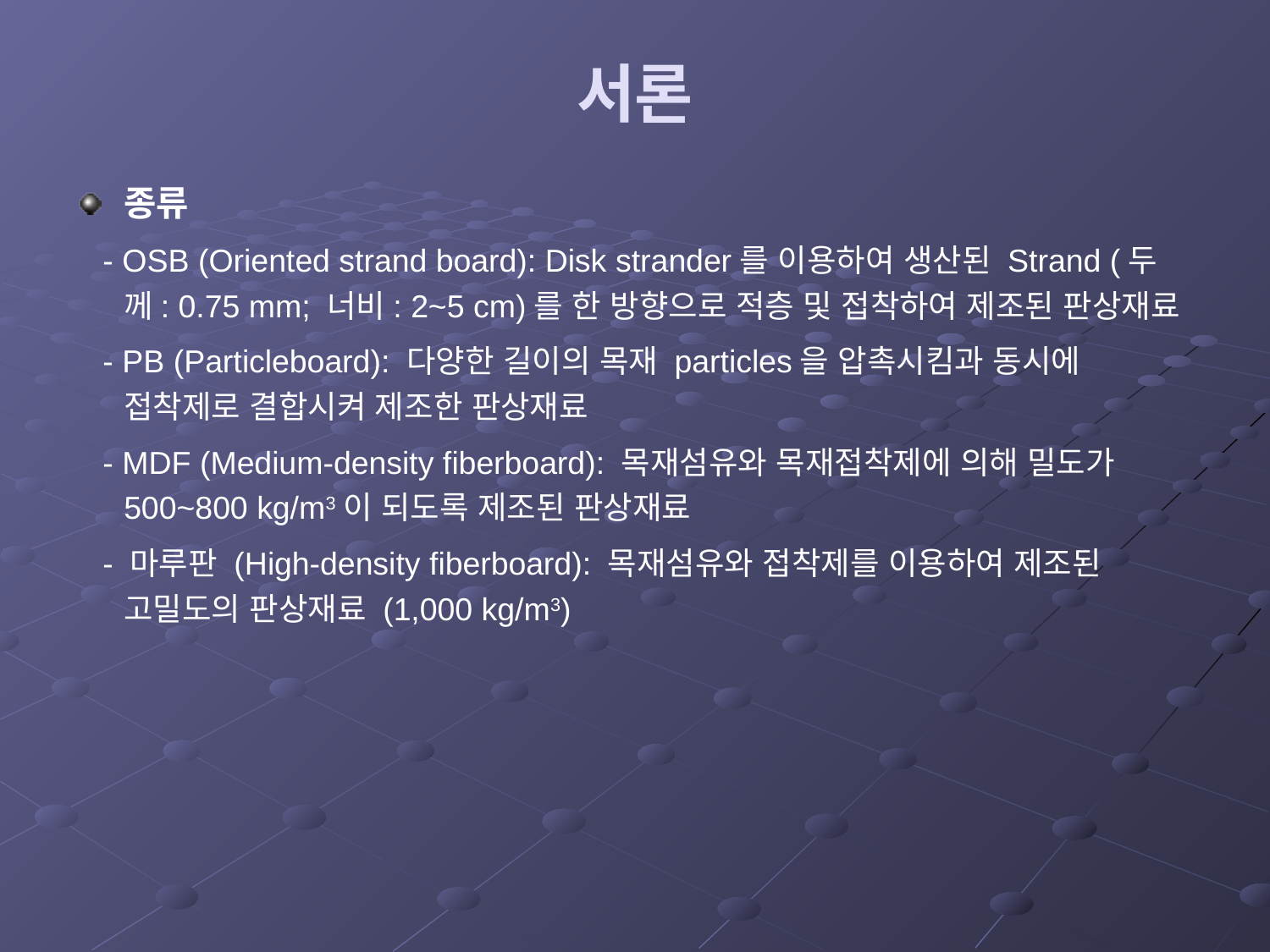

# 서론
종류
   - OSB (Oriented strand board): Disk strander를 이용하여 생산된 Strand (두께: 0.75 mm; 너비: 2~5 cm)를 한 방향으로 적층 및 접착하여 제조된 판상재료
   - PB (Particleboard): 다양한 길이의 목재 particles을 압촉시킴과 동시에 접착제로 결합시켜 제조한 판상재료
   - MDF (Medium-density fiberboard): 목재섬유와 목재접착제에 의해 밀도가 500~800 kg/m3이 되도록 제조된 판상재료
   - 마루판 (High-density fiberboard): 목재섬유와 접착제를 이용하여 제조된 고밀도의 판상재료 (1,000 kg/m3)